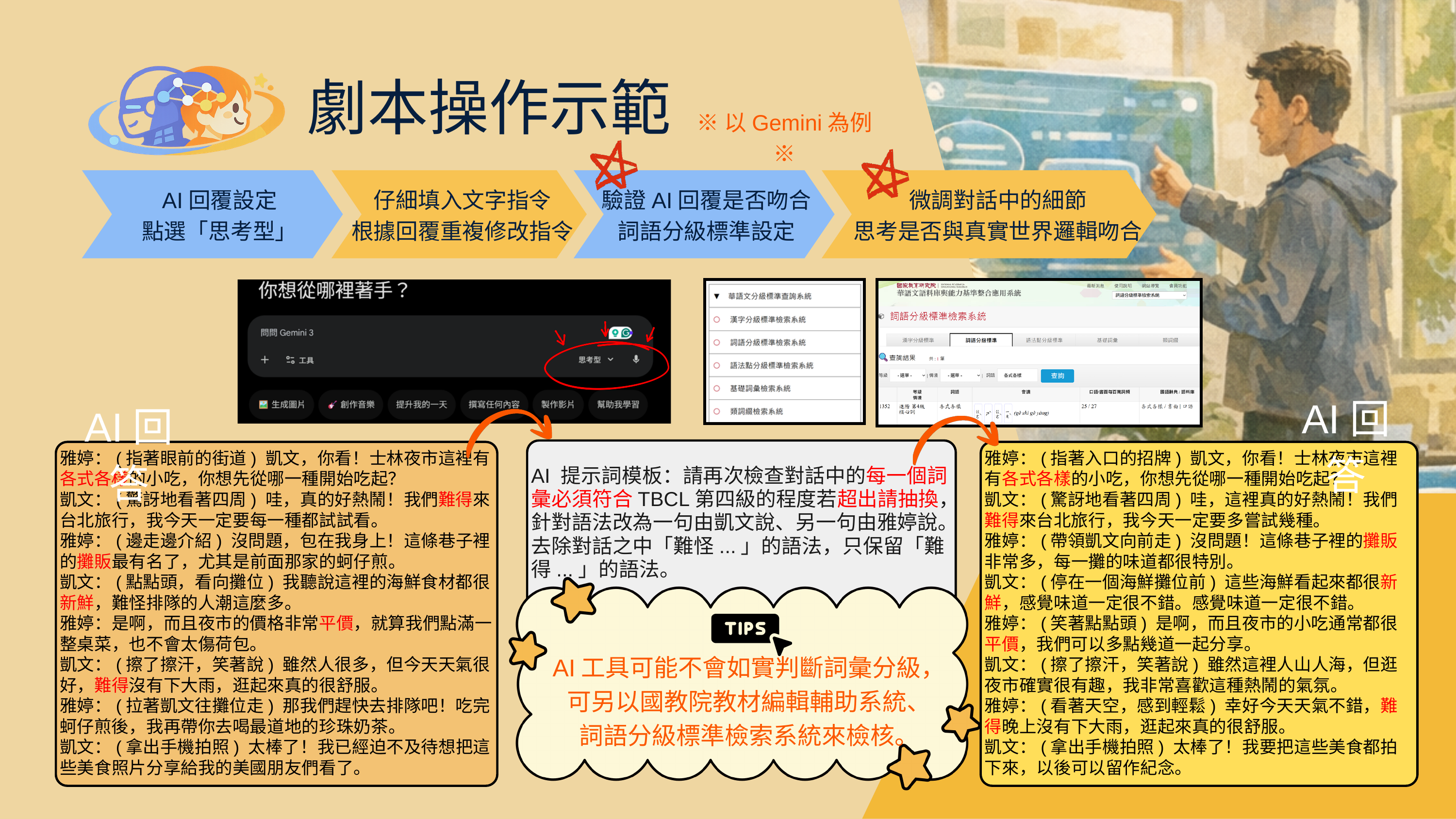

劇本操作示範
※以Gemini為例※

AI回覆設定
點選「思考型」
仔細填入文字指令
根據回覆重複修改指令
驗證AI回覆是否吻合
詞語分級標準設定
微調對話中的細節
思考是否與真實世界邏輯吻合

AI回答
AI回答

AI 提示詞模板：請再次檢查對話中的每一個詞彙必須符合TBCL第四級的程度若超出請抽換，針對語法改為一句由凱文說、另一句由雅婷說。去除對話之中「難怪...」的語法，只保留「難得...」的語法。

雅婷：(指著眼前的街道) 凱文，你看！士林夜市這裡有各式各樣的小吃，你想先從哪一種開始吃起？
凱文：(驚訝地看著四周) 哇，真的好熱鬧！我們難得來台北旅行，我今天一定要每一種都試試看。
雅婷：(邊走邊介紹) 沒問題，包在我身上！這條巷子裡的攤販最有名了，尤其是前面那家的蚵仔煎。
凱文：(點點頭，看向攤位) 我聽說這裡的海鮮食材都很新鮮，難怪排隊的人潮這麼多。
雅婷：是啊，而且夜市的價格非常平價，就算我們點滿一整桌菜，也不會太傷荷包。
凱文：(擦了擦汗，笑著說) 雖然人很多，但今天天氣很好，難得沒有下大雨，逛起來真的很舒服。
雅婷：(拉著凱文往攤位走) 那我們趕快去排隊吧！吃完蚵仔煎後，我再帶你去喝最道地的珍珠奶茶。
凱文：(拿出手機拍照) 太棒了！我已經迫不及待想把這些美食照片分享給我的美國朋友們看了。

雅婷：(指著入口的招牌) 凱文，你看！士林夜市這裡有各式各樣的小吃，你想先從哪一種開始吃起？
凱文：(驚訝地看著四周) 哇，這裡真的好熱鬧！我們難得來台北旅行，我今天一定要多嘗試幾種。
雅婷：(帶領凱文向前走) 沒問題！這條巷子裡的攤販非常多，每一攤的味道都很特別。
凱文：(停在一個海鮮攤位前) 這些海鮮看起來都很新鮮，感覺味道一定很不錯。感覺味道一定很不錯。
雅婷：(笑著點點頭) 是啊，而且夜市的小吃通常都很平價，我們可以多點幾道一起分享。
凱文：(擦了擦汗，笑著說) 雖然這裡人山人海，但逛夜市確實很有趣，我非常喜歡這種熱鬧的氣氛。
雅婷：(看著天空，感到輕鬆) 幸好今天天氣不錯，難得晚上沒有下大雨，逛起來真的很舒服。
凱文：(拿出手機拍照) 太棒了！我要把這些美食都拍下來，以後可以留作紀念。

AI工具可能不會如實判斷詞彙分級，可另以國教院教材編輯輔助系統、
詞語分級標準檢索系統來檢核。